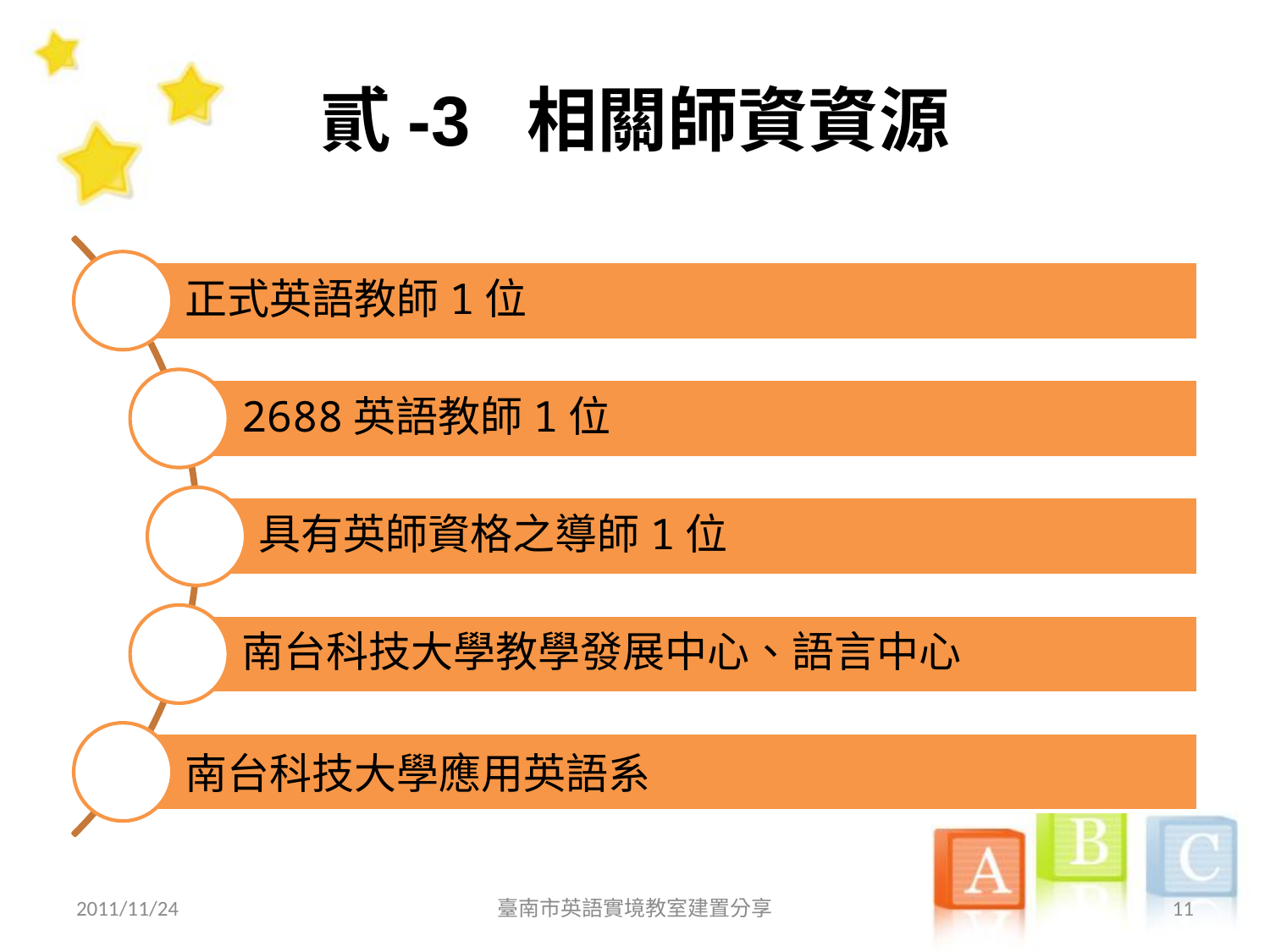

# 貳-3  相關師資資源
正式英語教師1位
2688英語教師1位
具有英師資格之導師1位
南台科技大學教學發展中心、語言中心
南台科技大學應用英語系
2011/11/24
臺南市英語實境教室建置分享
11